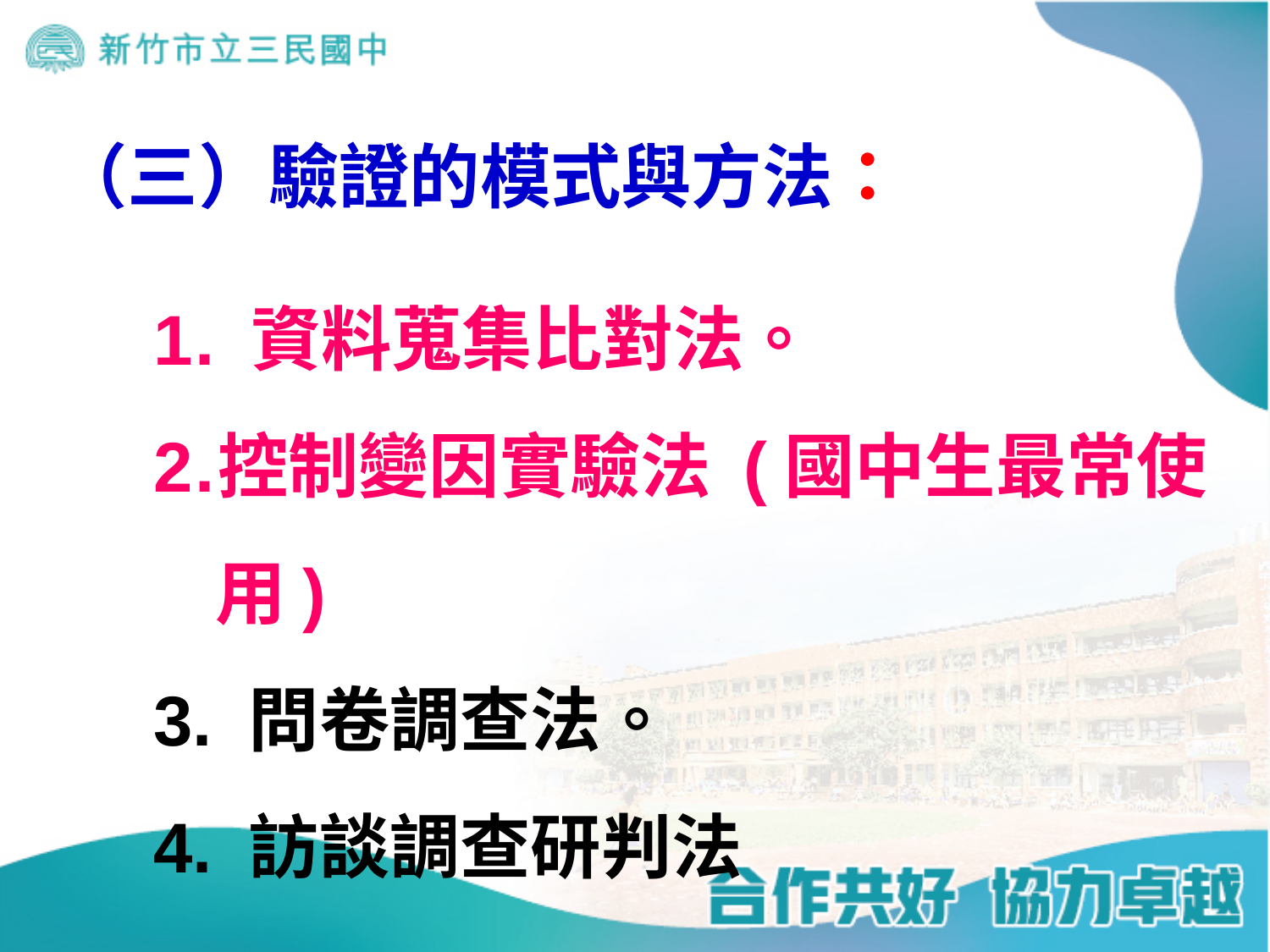

（三）驗證的模式與方法：
 資料蒐集比對法。
控制變因實驗法 (國中生最常使用)
3. 問卷調查法。
4. 訪談調查研判法